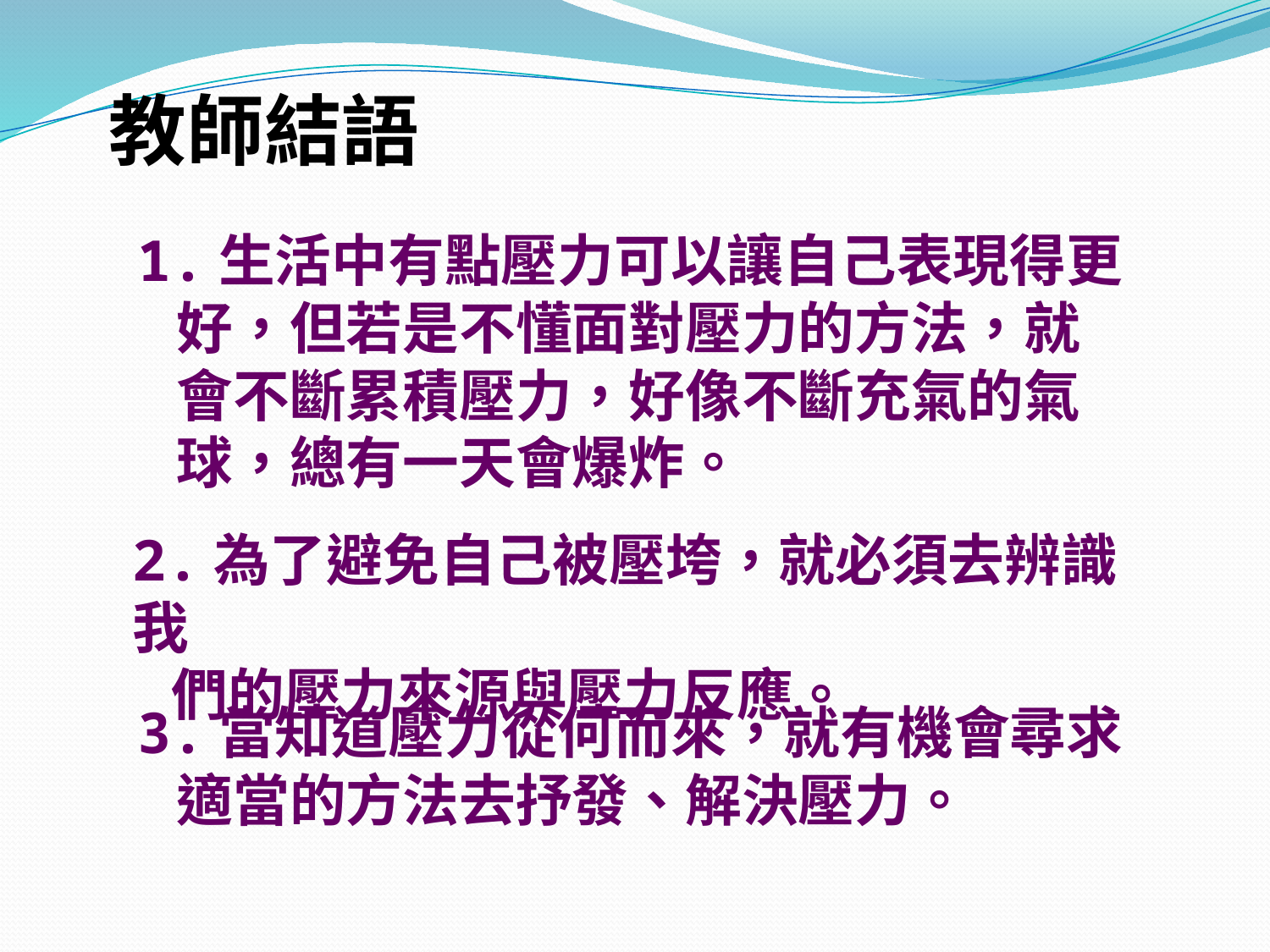

教師結語
1.生活中有點壓力可以讓自己表現得更
  好，但若是不懂面對壓力的方法，就
  會不斷累積壓力，好像不斷充氣的氣
  球，總有一天會爆炸。
2.為了避免自己被壓垮，就必須去辨識我
  們的壓力來源與壓力反應。
3.當知道壓力從何而來，就有機會尋求
  適當的方法去抒發、解決壓力。